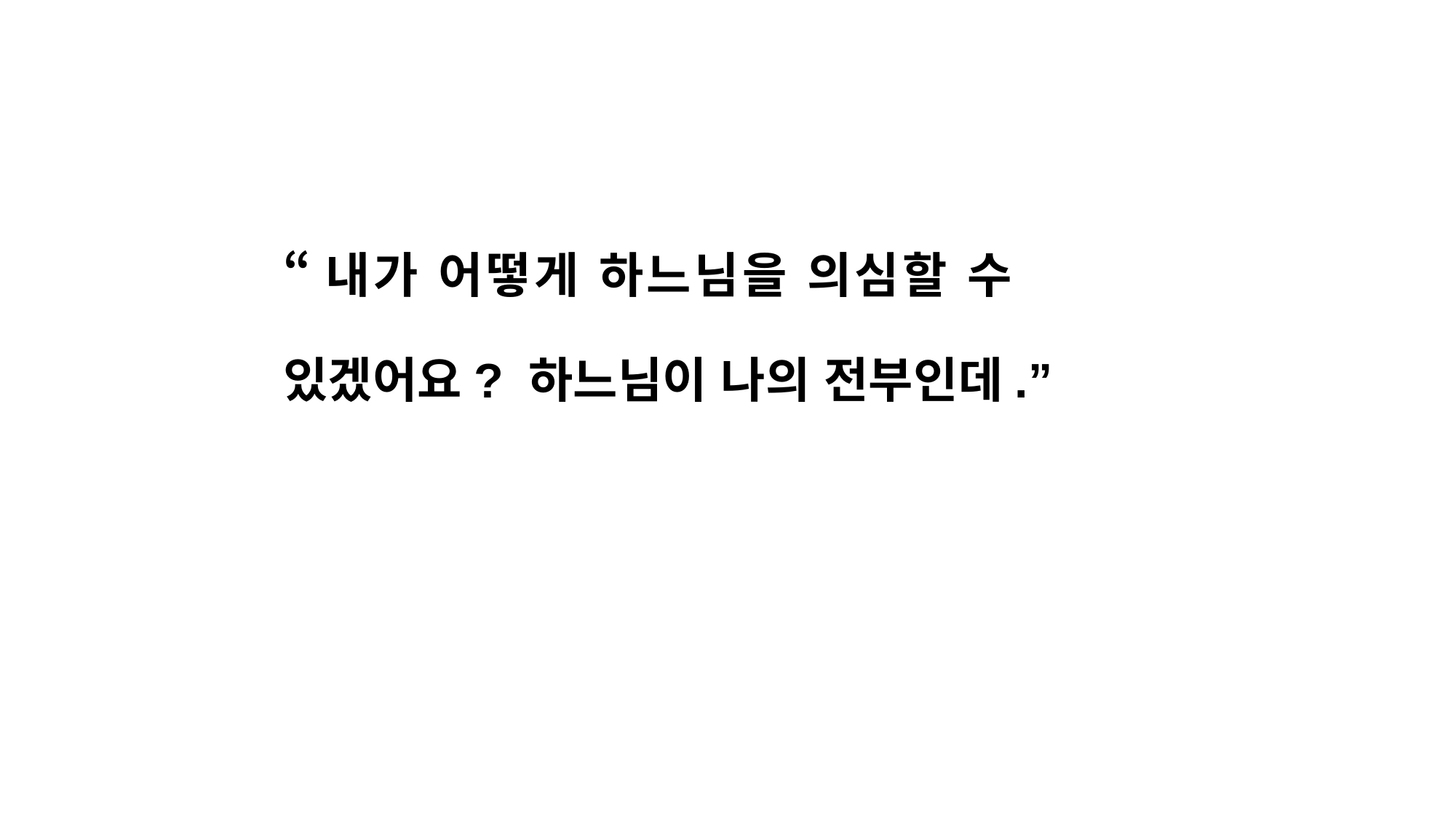

“내가 어떻게 하느님을 의심할 수     있겠어요? 하느님이 나의 전부인데.”